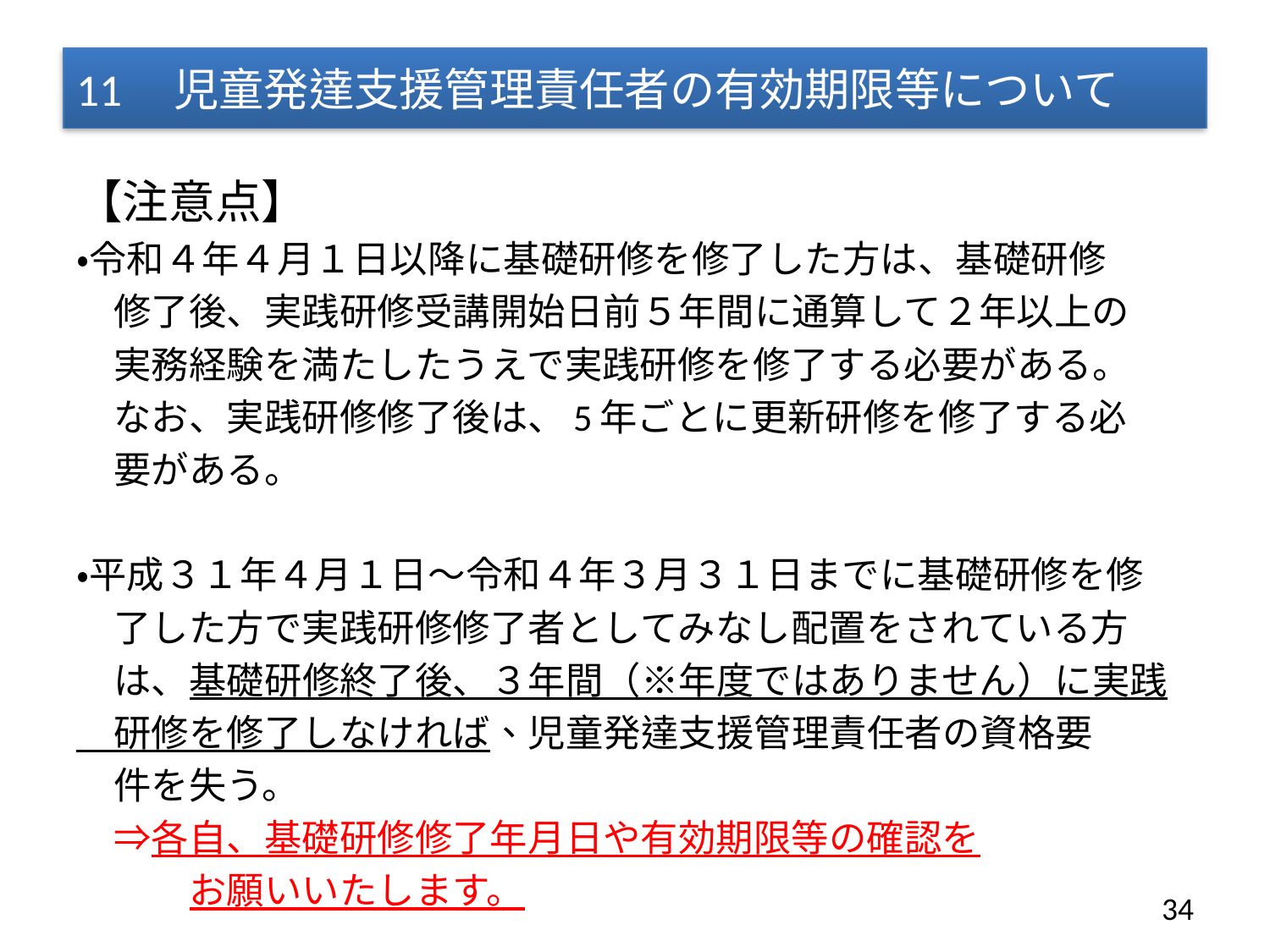

11　児童発達支援管理責任者の有効期限等について
【注意点】
・令和４年４月１日以降に基礎研修を修了した方は、基礎研修
　修了後、実践研修受講開始日前５年間に通算して２年以上の
　実務経験を満たしたうえで実践研修を修了する必要がある。
　なお、実践研修修了後は、5年ごとに更新研修を修了する必
　要がある。

・平成３１年４月１日～令和４年３月３１日までに基礎研修を修
　了した方で実践研修修了者としてみなし配置をされている方
　は、基礎研修終了後、３年間（※年度ではありません）に実践
　研修を修了しなければ、児童発達支援管理責任者の資格要
　件を失う。
　⇒各自、基礎研修修了年月日や有効期限等の確認を
　　　お願いいたします。
34